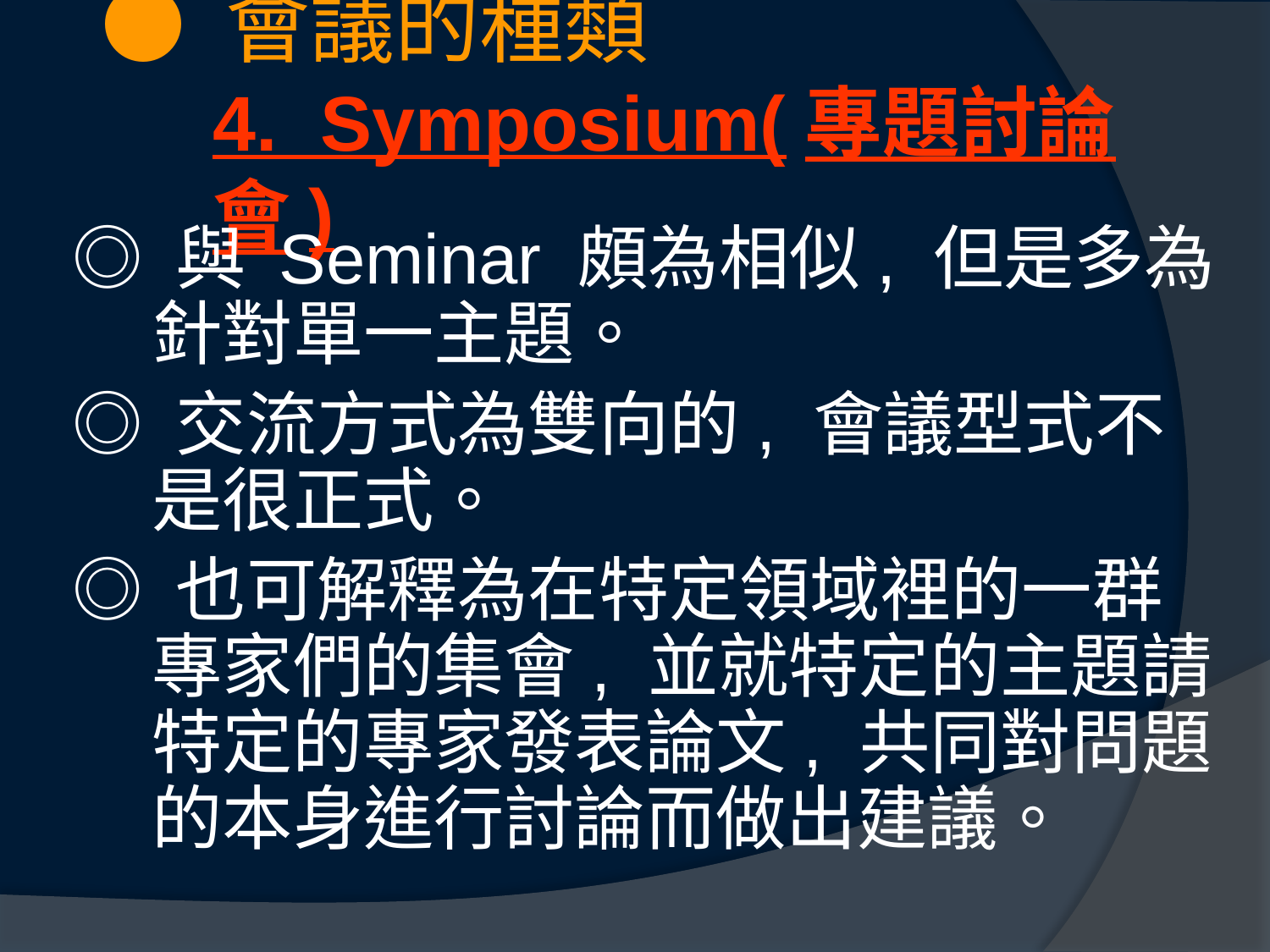

# ● 會議的種類 4.  Symposium(專題討論會)
◎ 與 Seminar 頗為相似, 但是多為針對單一主題。
◎ 交流方式為雙向的, 會議型式不是很正式。
◎ 也可解釋為在特定領域裡的一群專家們的集會, 並就特定的主題請特定的專家發表論文, 共同對問題的本身進行討論而做出建議。